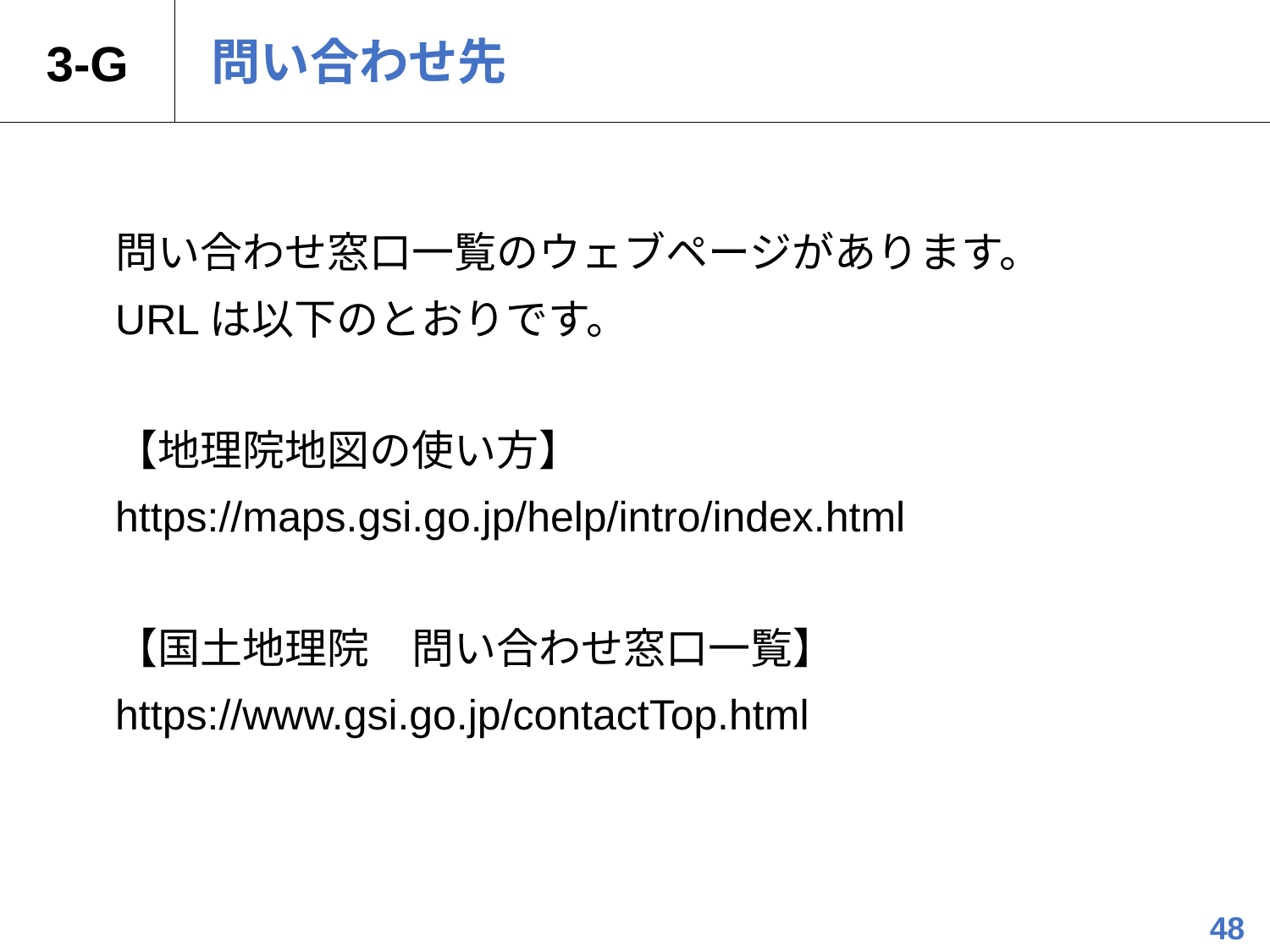

# 3-G
問い合わせ先
問い合わせ窓口一覧のウェブページがあります。
URLは以下のとおりです。

【地理院地図の使い方】
https://maps.gsi.go.jp/help/intro/index.html
【国土地理院　問い合わせ窓口一覧】
https://www.gsi.go.jp/contactTop.html

48